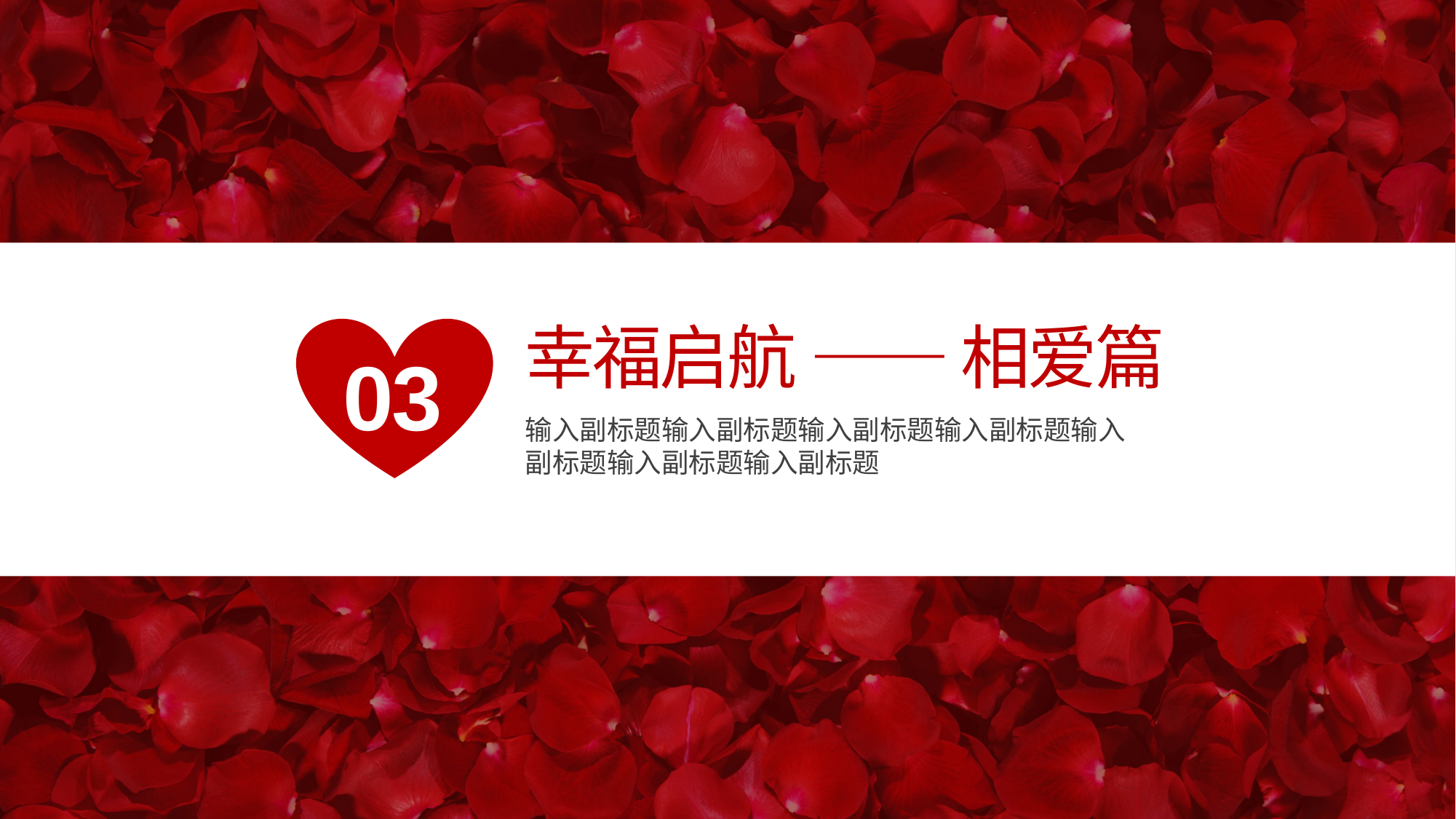

幸福启航 —— 相爱篇

03
输入副标题输入副标题输入副标题输入副标题输入副标题输入副标题输入副标题